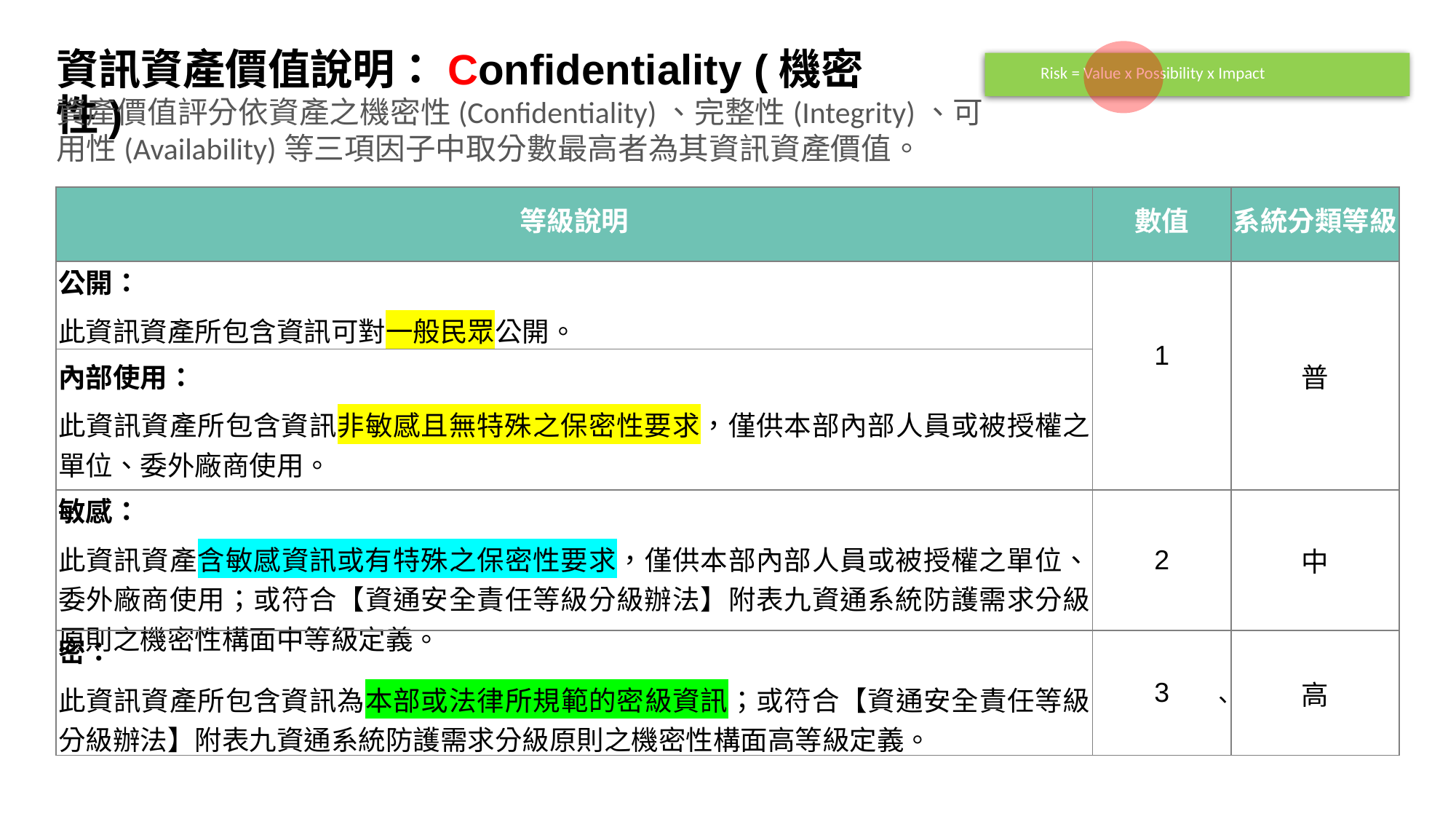

# 資訊資產價值說明：Confidentiality (機密性)

Risk = Value x Possibility x Impact
資產價值評分依資產之機密性(Confidentiality)、完整性(Integrity)、可用性(Availability)等三項因子中取分數最高者為其資訊資產價值。

| 等級說明 | 數值 | 系統分類等級 |
| --- | --- | --- |
| 公開： 此資訊資產所包含資訊可對一般民眾公開。 | 1 | 普 |
| 內部使用： 此資訊資產所包含資訊非敏感且無特殊之保密性要求，僅供本部內部人員或被授權之單位、委外廠商使用。 | 2 |  |
| 敏感： 此資訊資產含敏感資訊或有特殊之保密性要求，僅供本部內部人員或被授權之單位、委外廠商使用；或符合【資通安全責任等級分級辦法】附表九資通系統防護需求分級原則之機密性構面中等級定義。 | 2 | 中 |
| 密： 此資訊資產所包含資訊為本部或法律所規範的密級資訊；或符合【資通安全責任等級分級辦法】附表九資通系統防護需求分級原則之機密性構面高等級定義。 | 3 | 高 |
、
P. 20